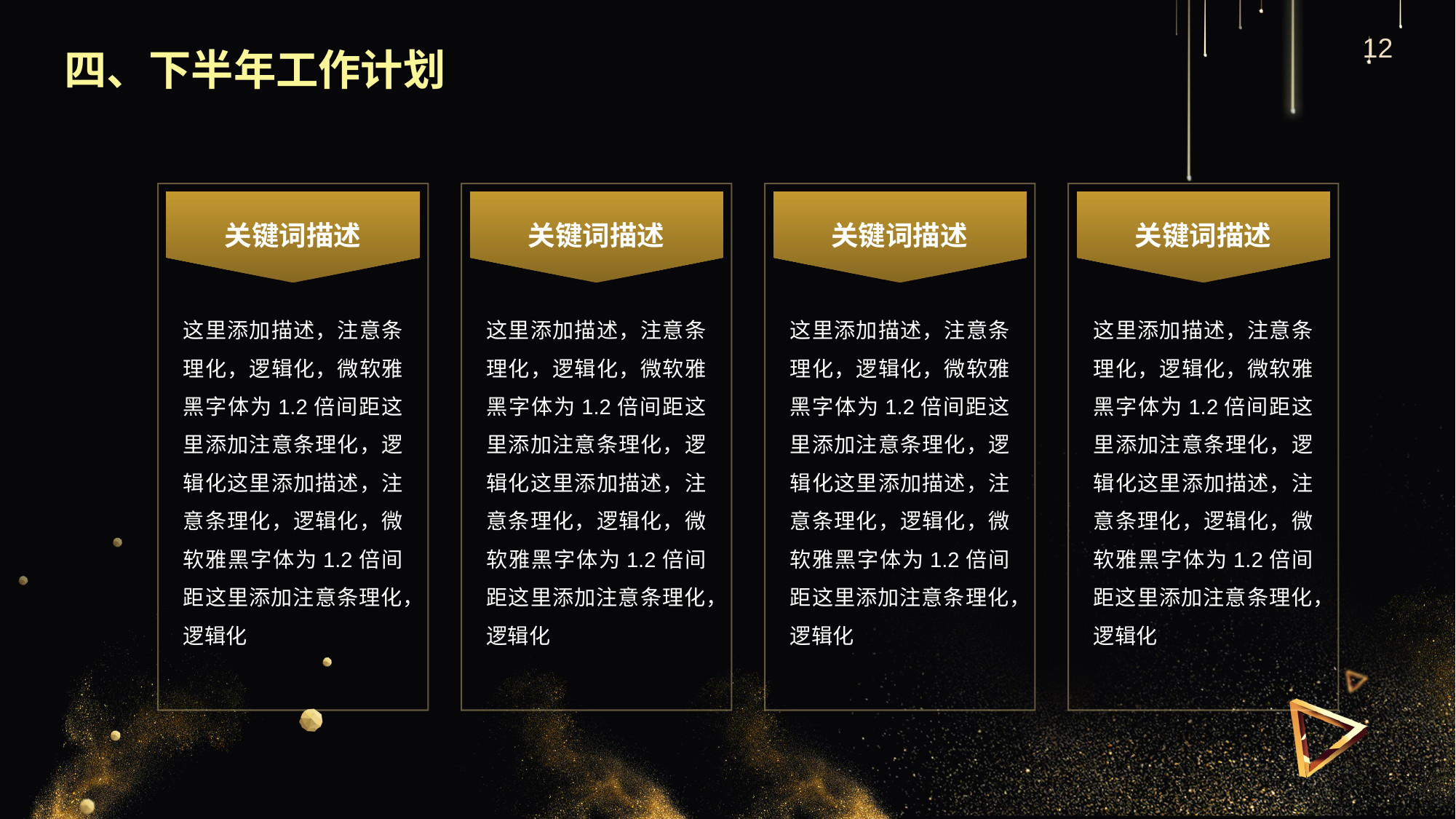

四、下半年工作计划

关键词描述
关键词描述
关键词描述
关键词描述
这里添加描述，注意条理化，逻辑化，微软雅黑字体为1.2倍间距这里添加注意条理化，逻辑化这里添加描述，注意条理化，逻辑化，微软雅黑字体为1.2倍间距这里添加注意条理化，逻辑化
这里添加描述，注意条理化，逻辑化，微软雅黑字体为1.2倍间距这里添加注意条理化，逻辑化这里添加描述，注意条理化，逻辑化，微软雅黑字体为1.2倍间距这里添加注意条理化，逻辑化
这里添加描述，注意条理化，逻辑化，微软雅黑字体为1.2倍间距这里添加注意条理化，逻辑化这里添加描述，注意条理化，逻辑化，微软雅黑字体为1.2倍间距这里添加注意条理化，逻辑化
这里添加描述，注意条理化，逻辑化，微软雅黑字体为1.2倍间距这里添加注意条理化，逻辑化这里添加描述，注意条理化，逻辑化，微软雅黑字体为1.2倍间距这里添加注意条理化，逻辑化